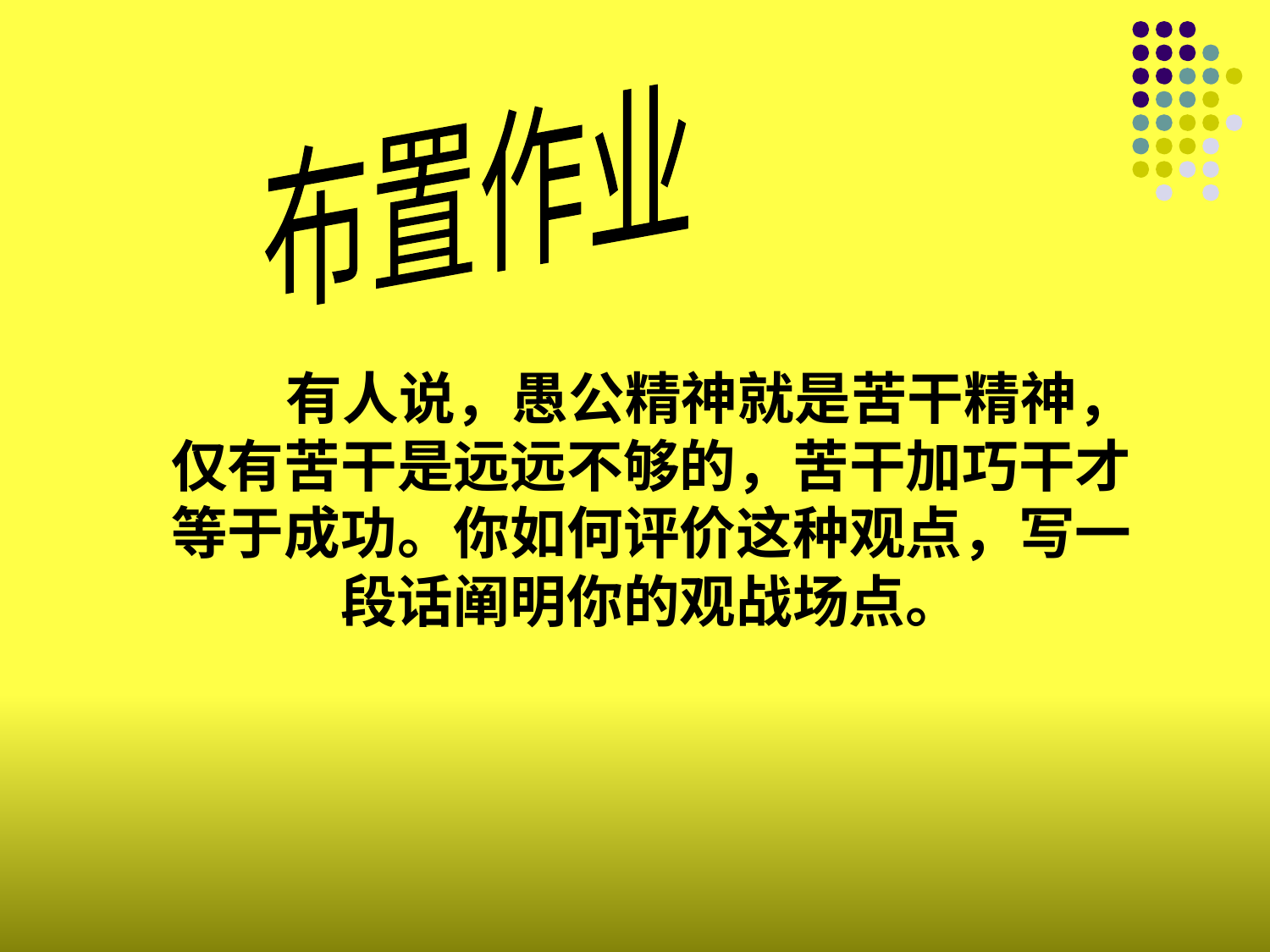

布置作业
        有人说，愚公精神就是苦干精神，仅有苦干是远远不够的，苦干加巧干才等于成功。你如何评价这种观点，写一段话阐明你的观战场点。